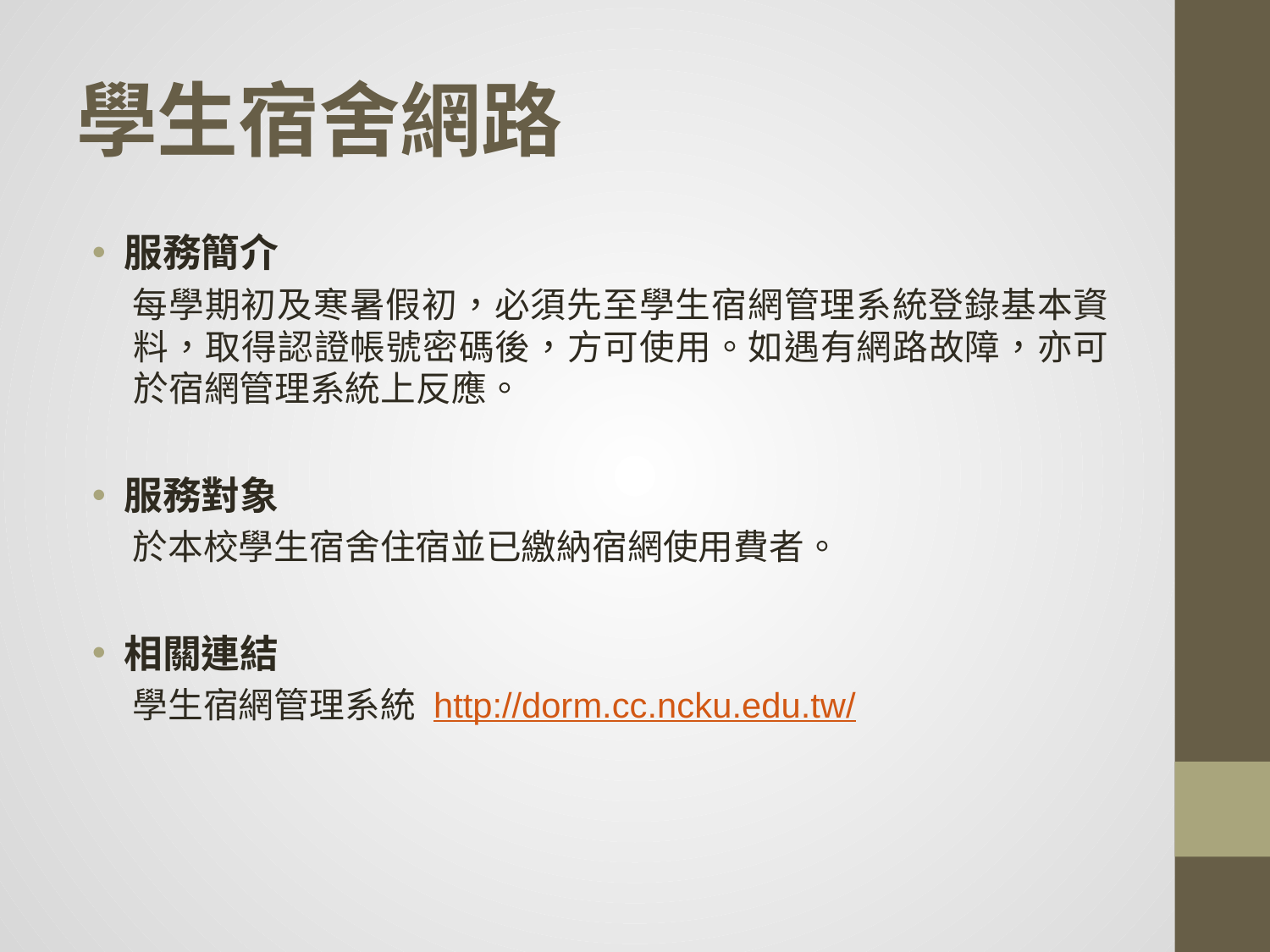

# 學生宿舍網路
服務簡介
每學期初及寒暑假初，必須先至學生宿網管理系統登錄基本資料，取得認證帳號密碼後，方可使用。如遇有網路故障，亦可於宿網管理系統上反應。

服務對象
於本校學生宿舍住宿並已繳納宿網使用費者。

相關連結
學生宿網管理系統 http://dorm.cc.ncku.edu.tw/